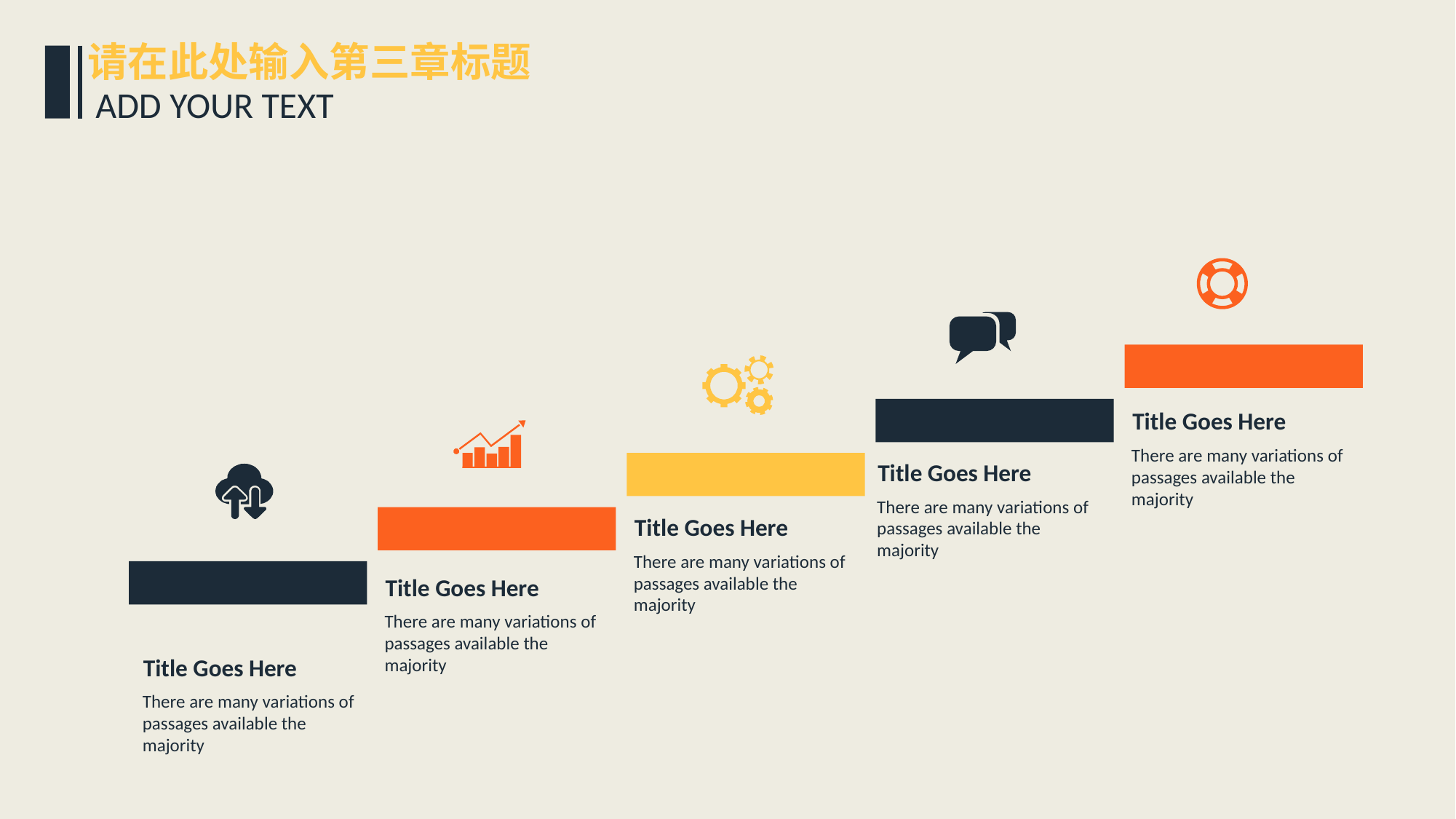

请在此处输入第三章标题

ADD YOUR TEXT

Title Goes Here

There are many variations of passages available the majority
Title Goes Here

There are many variations of passages available the majority
Title Goes Here

There are many variations of passages available the majority

Title Goes Here
There are many variations of passages available the majority
Title Goes Here
There are many variations of passages available the majority